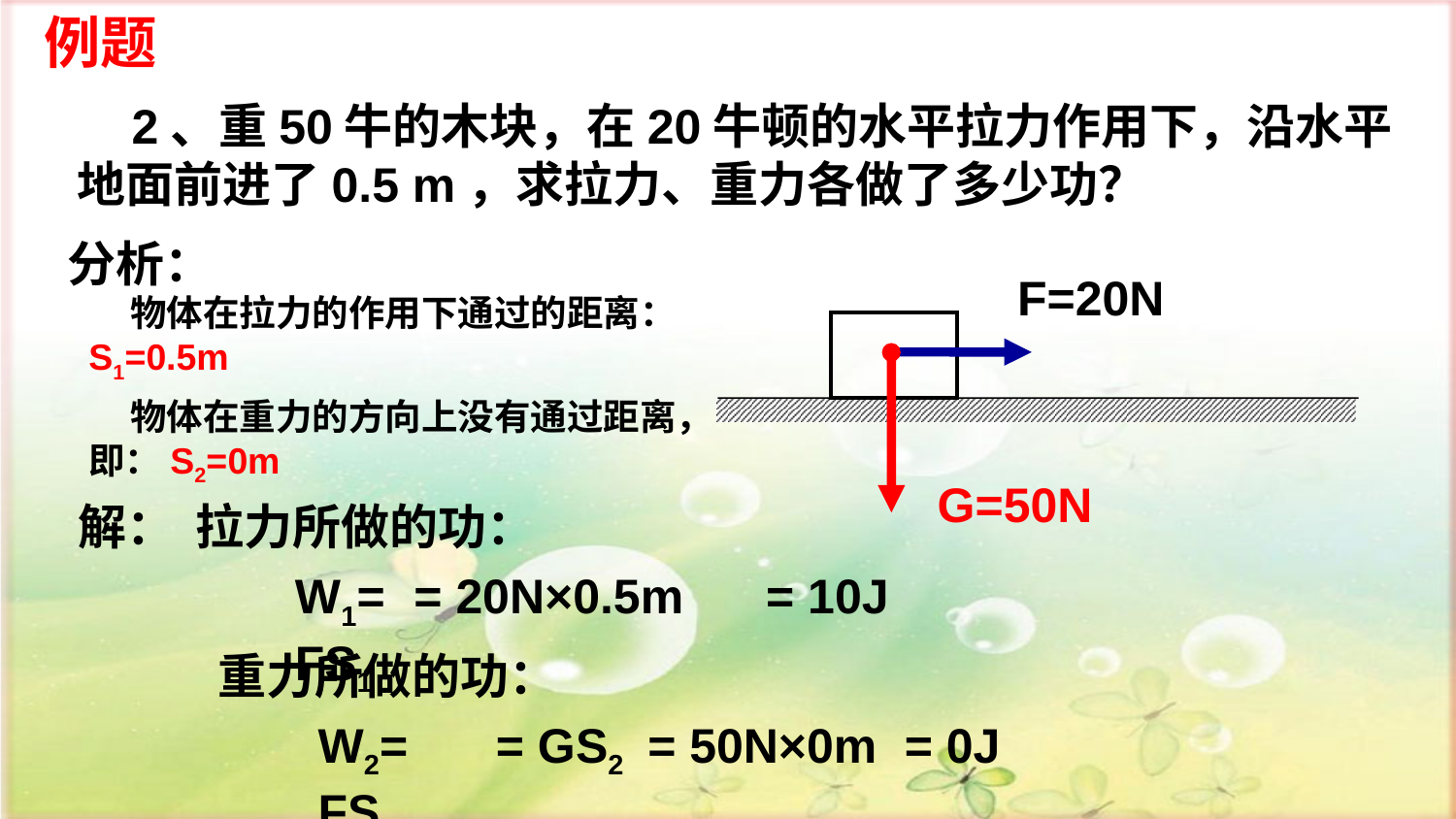

例题
    2、重50牛的木块，在20牛顿的水平拉力作用下，沿水平地面前进了0.5 m，求拉力、重力各做了多少功？
分析：
F=20N
    物体在拉力的作用下通过的距离：S1=0.5m

    物体在重力的方向上没有通过距离，即：S2=0m

G=50N
解：
 拉力所做的功：
W1= FS1
= 20N×0.5m
= 10J
重力所做的功：
W2= FS2
= GS2
= 50N×0m
= 0J